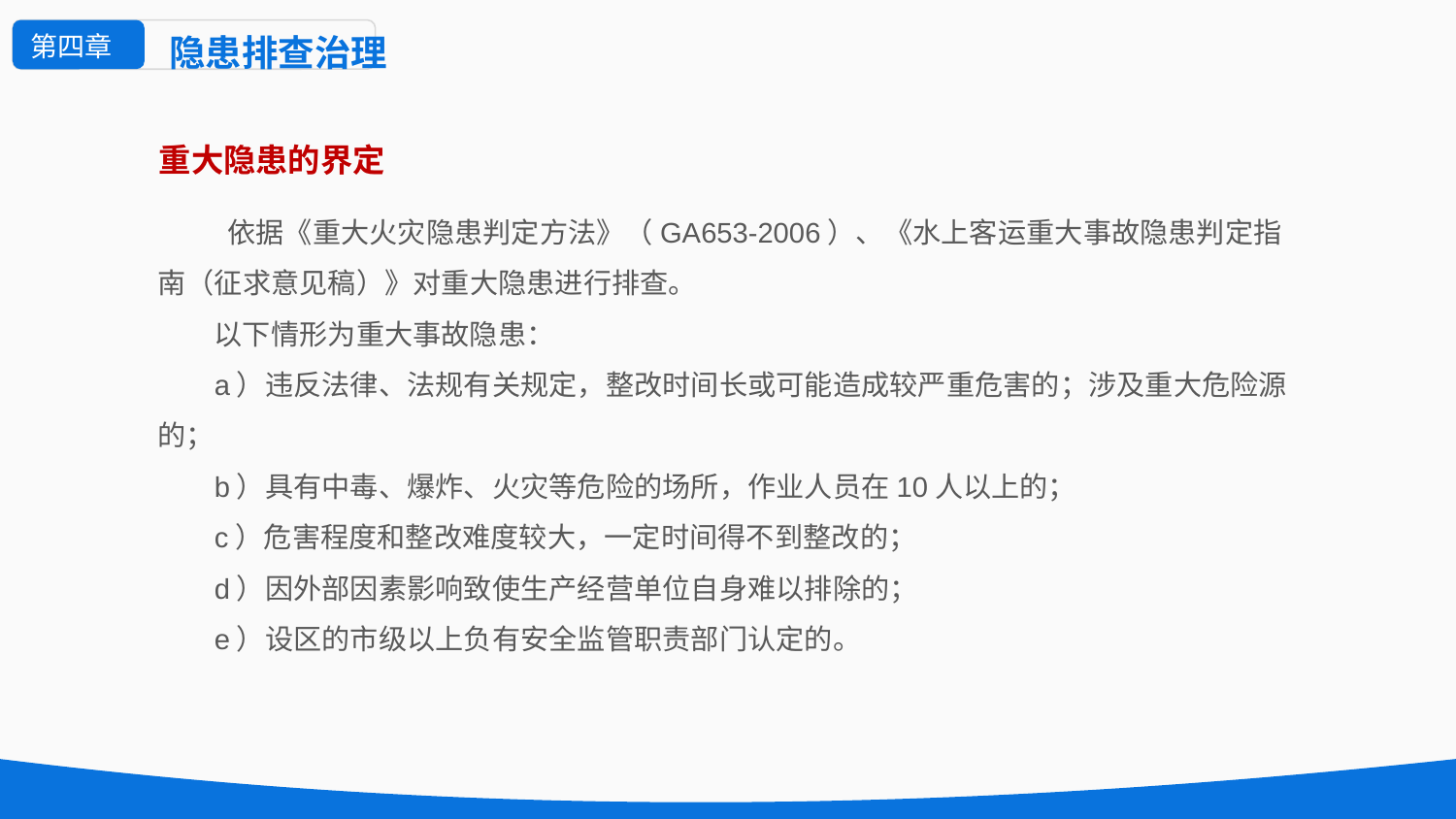

第四章
隐患排查治理
重大隐患的界定
 依据《重大火灾隐患判定方法》（GA653-2006）、《水上客运重大事故隐患判定指南（征求意见稿）》对重大隐患进行排查。
以下情形为重大事故隐患：
a）违反法律、法规有关规定，整改时间长或可能造成较严重危害的；涉及重大危险源的；
b）具有中毒、爆炸、火灾等危险的场所，作业人员在10人以上的；
c）危害程度和整改难度较大，一定时间得不到整改的；
d）因外部因素影响致使生产经营单位自身难以排除的；
e）设区的市级以上负有安全监管职责部门认定的。